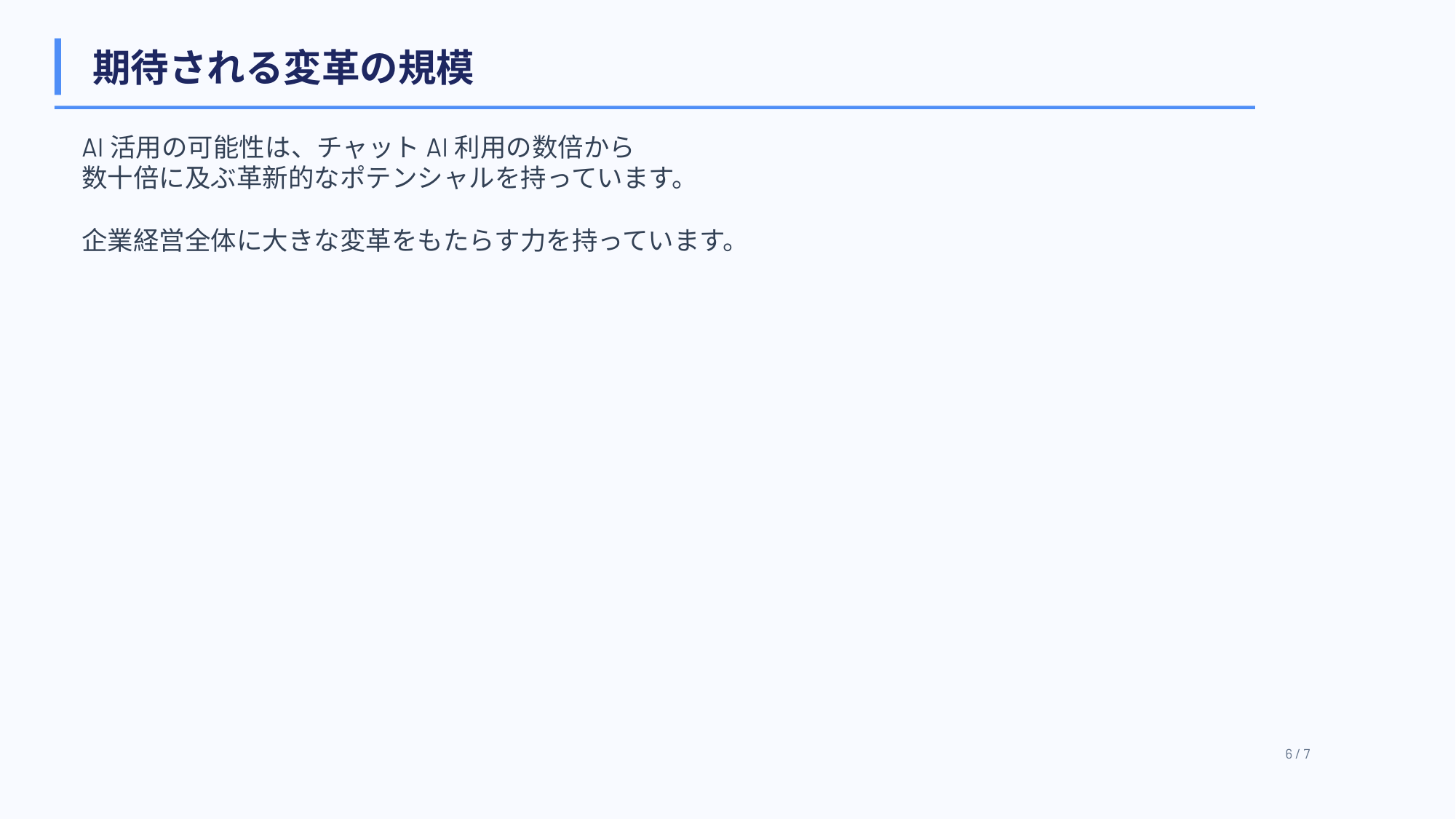

期待される変革の規模

AI活用の可能性は、チャットAI利用の数倍から
数十倍に及ぶ革新的なポテンシャルを持っています。

企業経営全体に大きな変革をもたらす力を持っています。
6 / 7